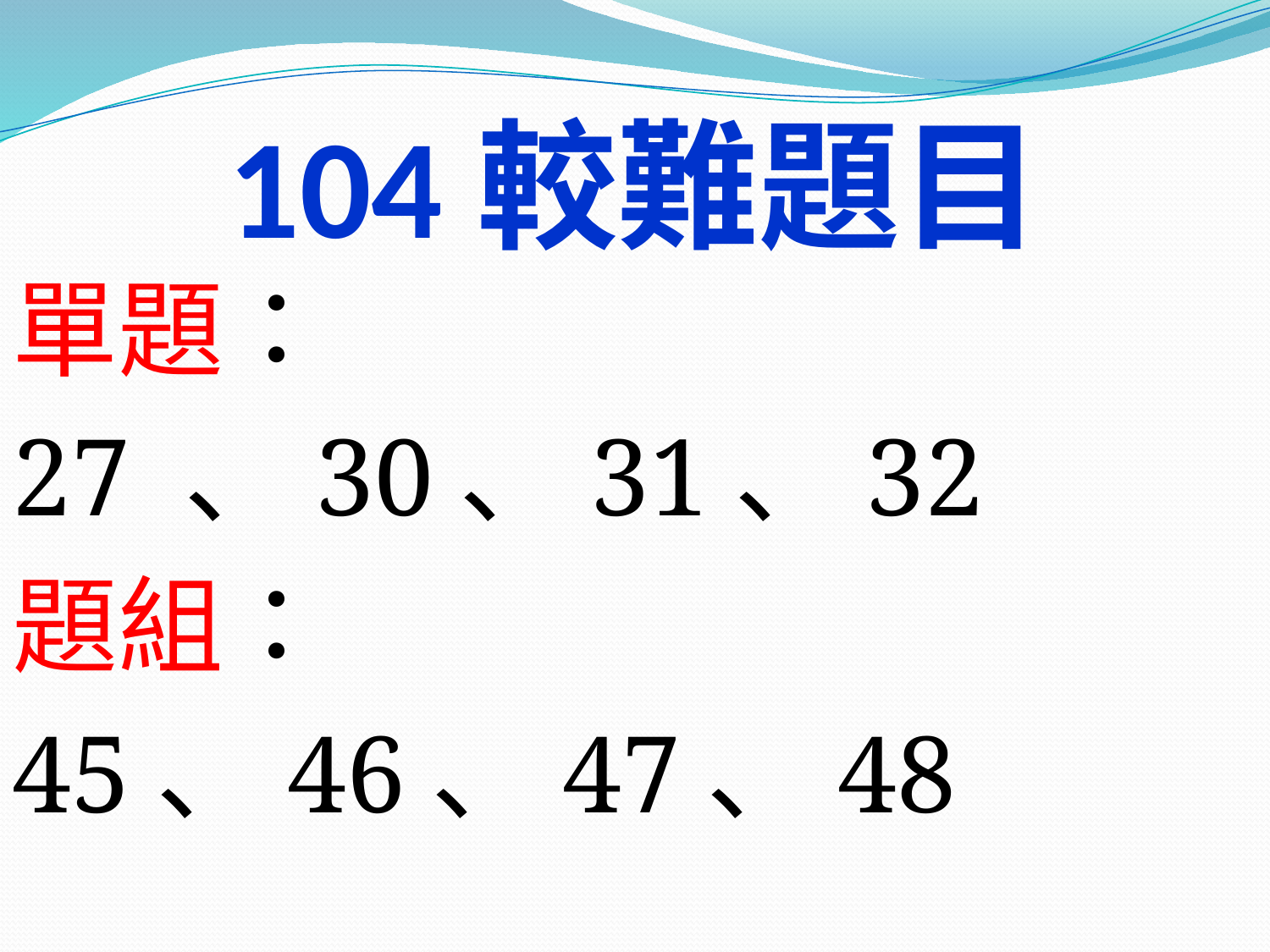

# 104較難題目
單題：
27 、30、31、32
題組：
45、46、47、48